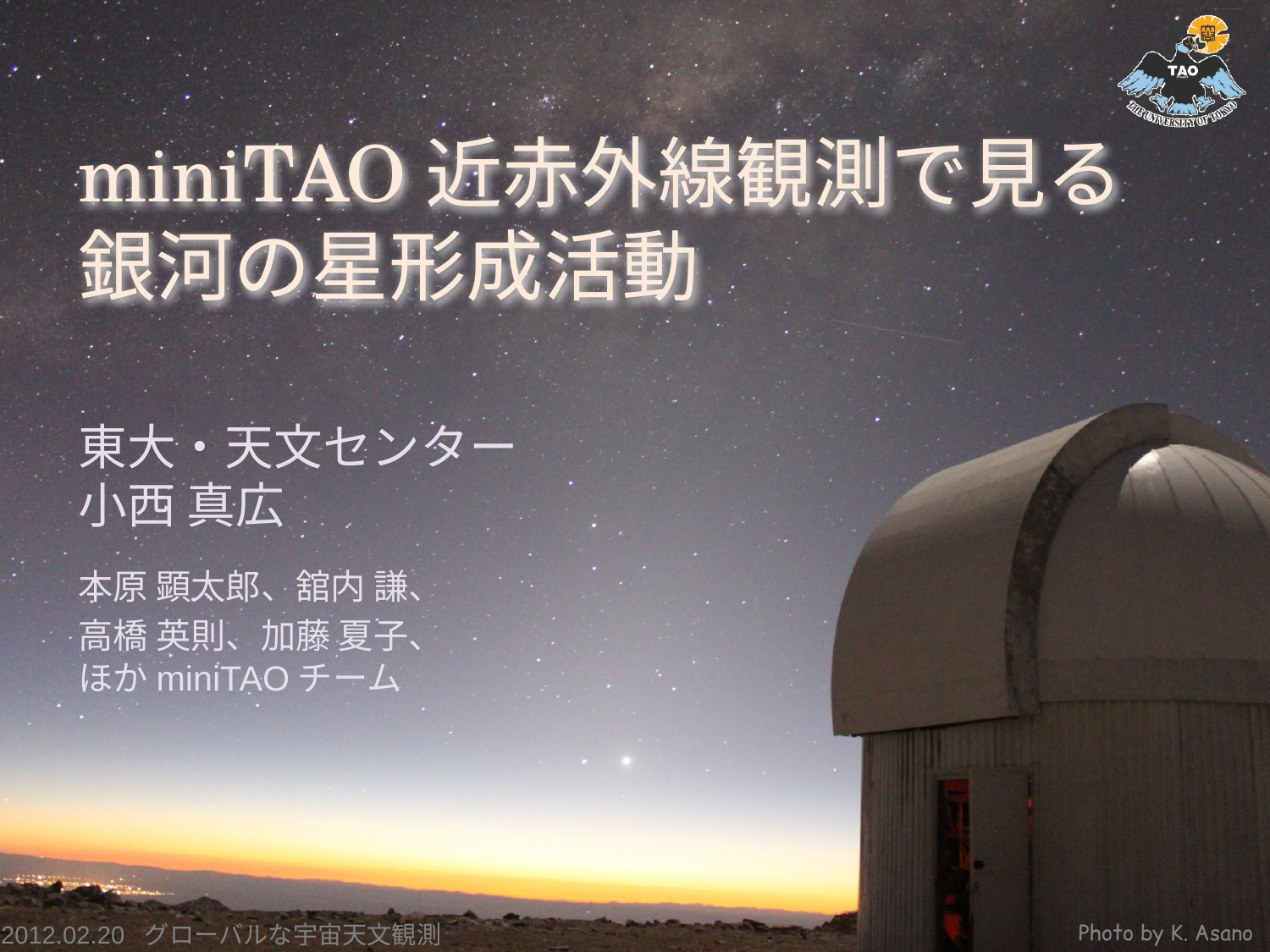

# miniTAO近赤外線観測で見る 銀河の星形成活動
東大・天文センター
小西 真広
本原 顕太郎、舘内 謙、
高橋 英則、加藤 夏子、
ほかminiTAOチーム
Photo by K. Asano